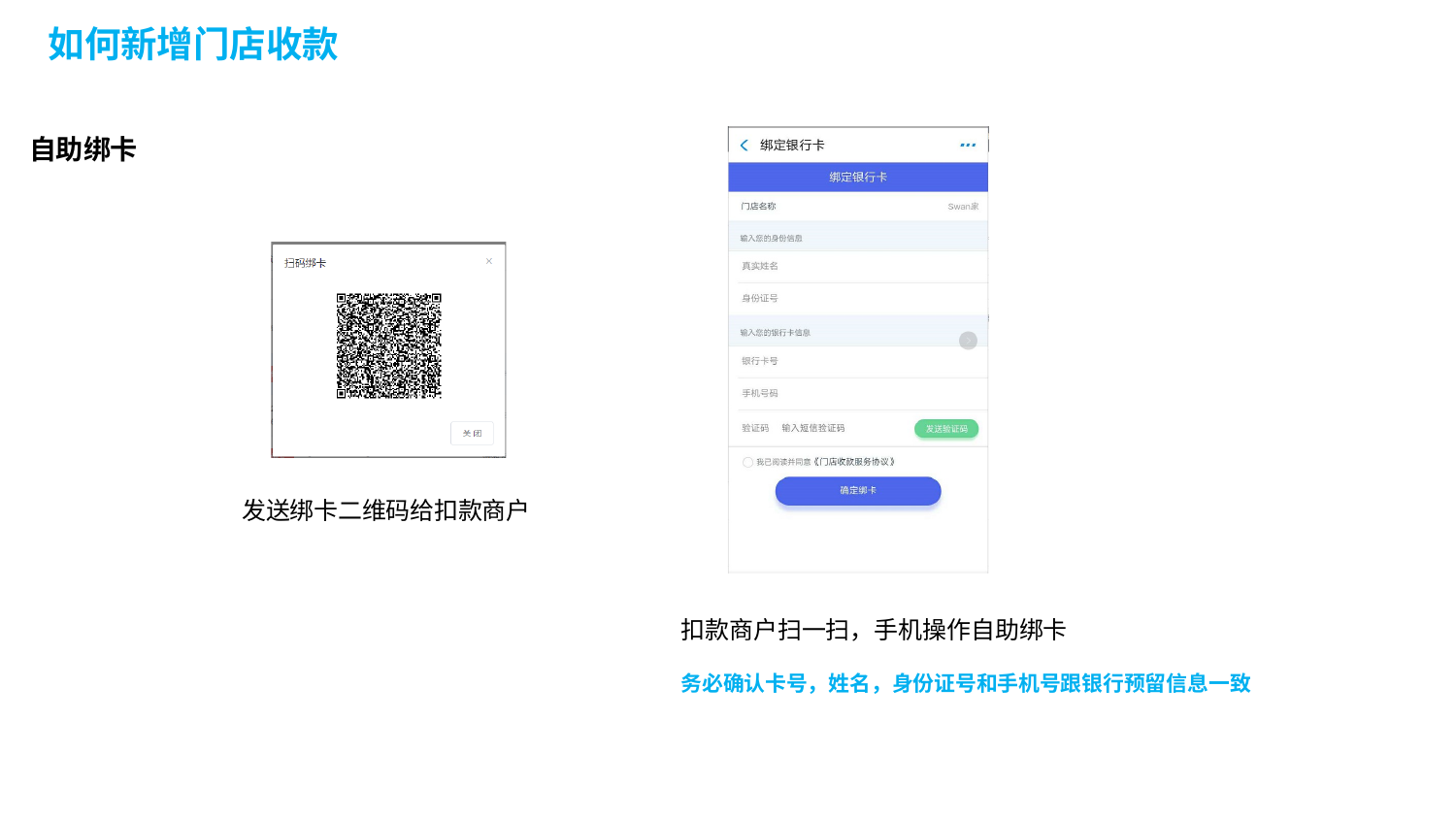

# 如何新增门店收款

自助绑卡

发送绑卡二维码给扣款商户
扣款商户扫一扫，手机操作自助绑卡
务必确认卡号，姓名，身份证号和手机号跟银行预留信息一致